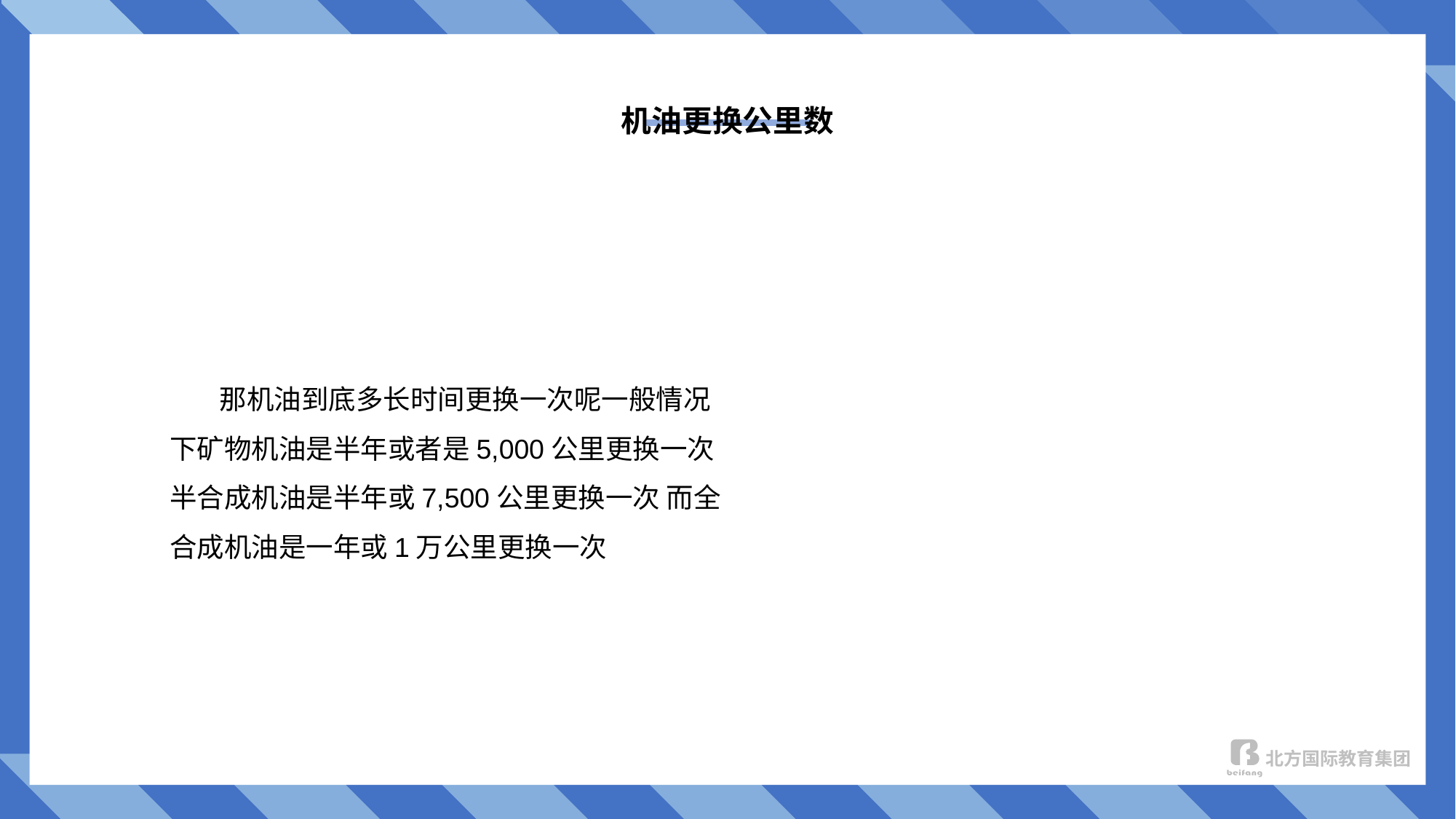

机油更换公里数
       那机油到底多长时间更换一次呢一般情况下矿物机油是半年或者是5,000公里更换一次 半合成机油是半年或7,500公里更换一次 而全合成机油是一年或1万公里更换一次